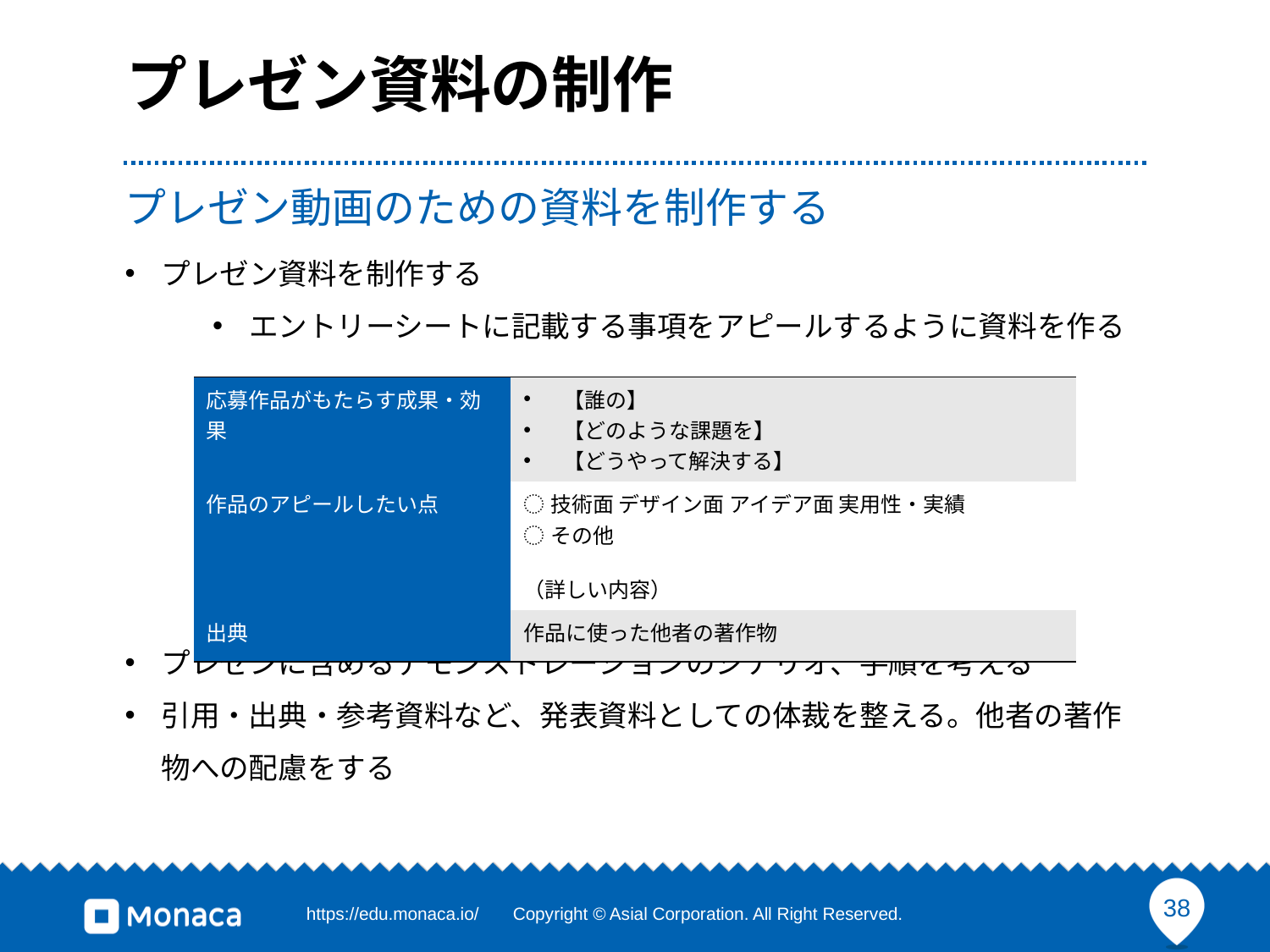

# プレゼン資料の制作
プレゼン動画のための資料を制作する
プレゼン資料を制作する
エントリーシートに記載する事項をアピールするように資料を作る

プレゼンに含めるデモンストレーションのシナリオ、手順を考える
引用・出典・参考資料など、発表資料としての体裁を整える。他者の著作物への配慮をする

| 応募作品がもたらす成果・効果 | 【誰の】 【どのような課題を】 【どうやって解決する】 |
| --- | --- |
| 作品のアピールしたい点 | ︎技術面 ︎︎デザイン面 ︎︎アイデア面 ︎︎実用性・実績 ︎ ︎その他 （詳しい内容） |
| 出典 | 作品に使った他者の著作物 |